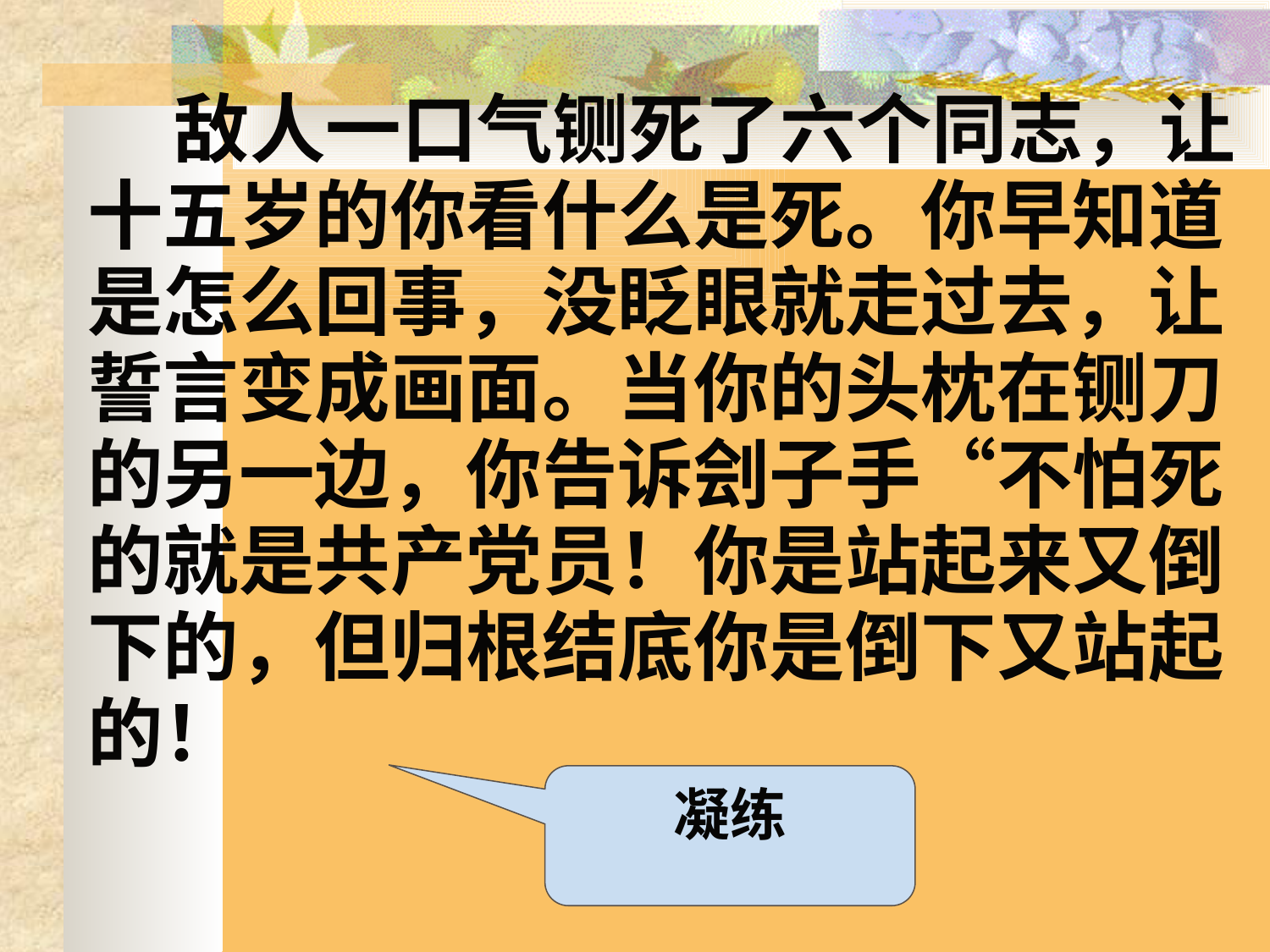

敌人一口气铡死了六个同志，让十五岁的你看什么是死。你早知道是怎么回事，没眨眼就走过去，让誓言变成画面。当你的头枕在铡刀的另一边，你告诉刽子手“不怕死的就是共产党员！你是站起来又倒下的，但归根结底你是倒下又站起的！

凝练